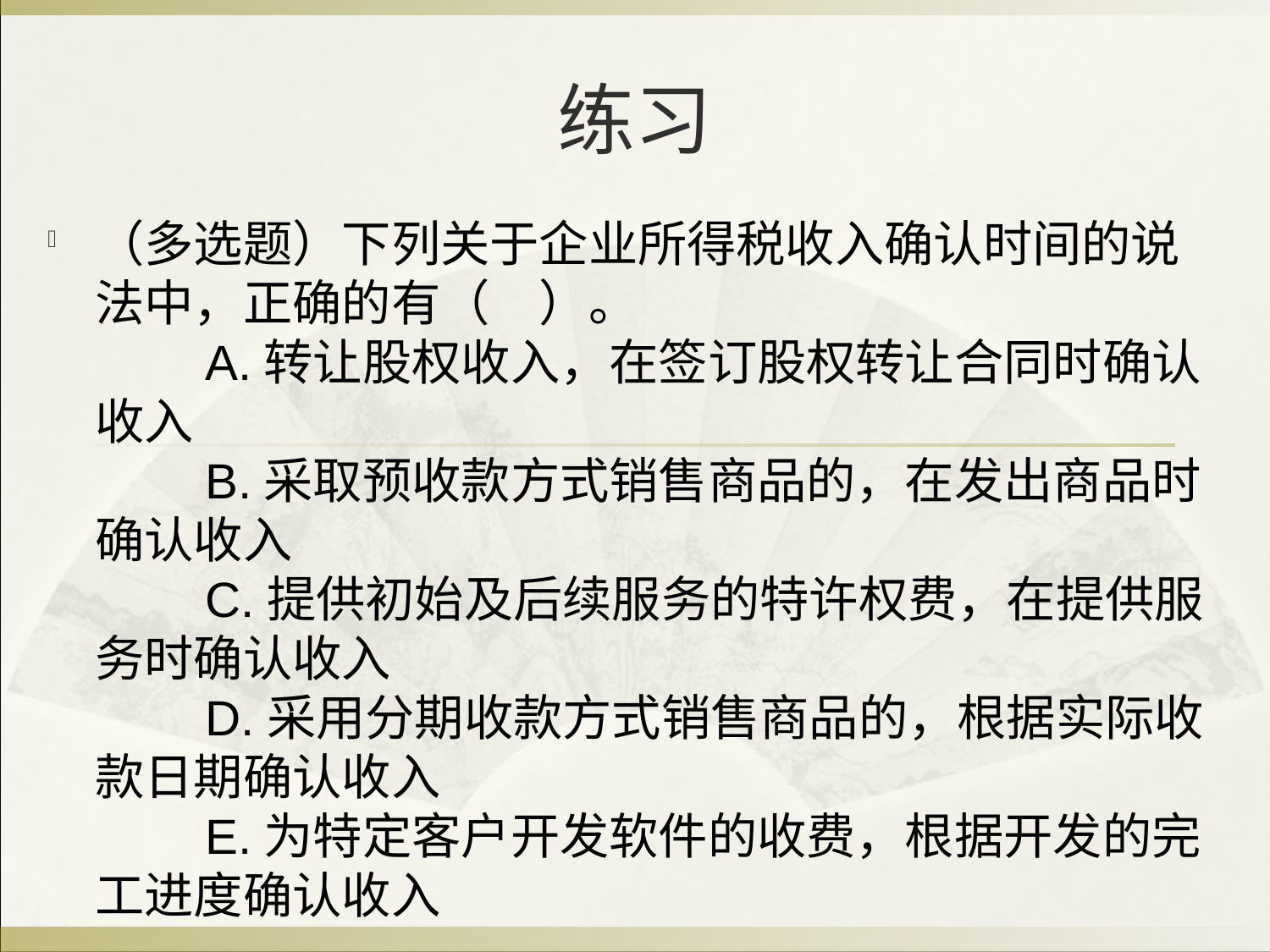

# 练习
（多选题）下列关于企业所得税收入确认时间的说法中，正确的有（　）。
　　A.转让股权收入，在签订股权转让合同时确认收入
　　B.采取预收款方式销售商品的，在发出商品时确认收入
　　C.提供初始及后续服务的特许权费，在提供服务时确认收入
　　D.采用分期收款方式销售商品的，根据实际收款日期确认收入
　　E.为特定客户开发软件的收费，根据开发的完工进度确认收入